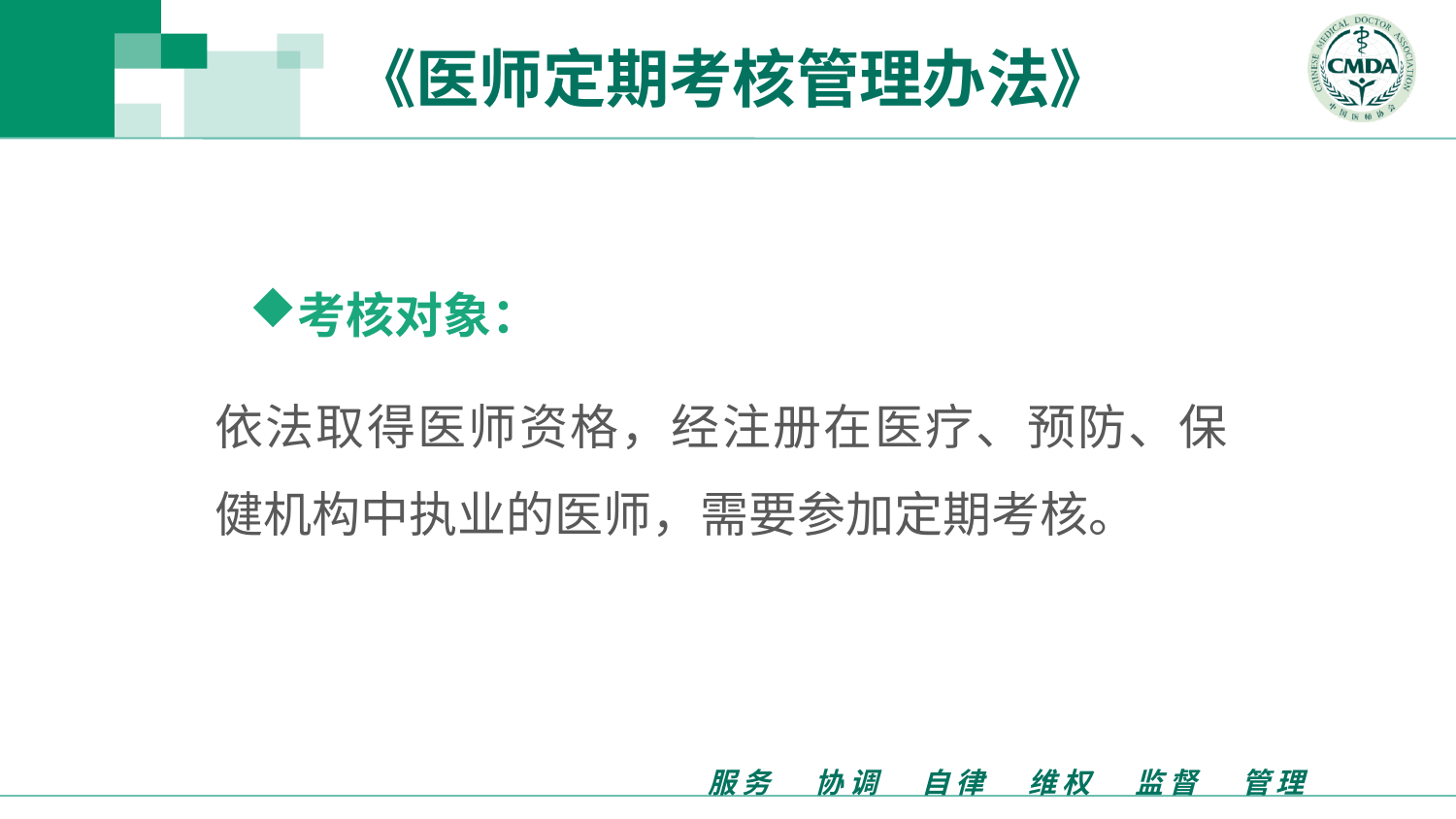

《医师定期考核管理办法》
考核对象：
依法取得医师资格，经注册在医疗、预防、保健机构中执业的医师，需要参加定期考核。